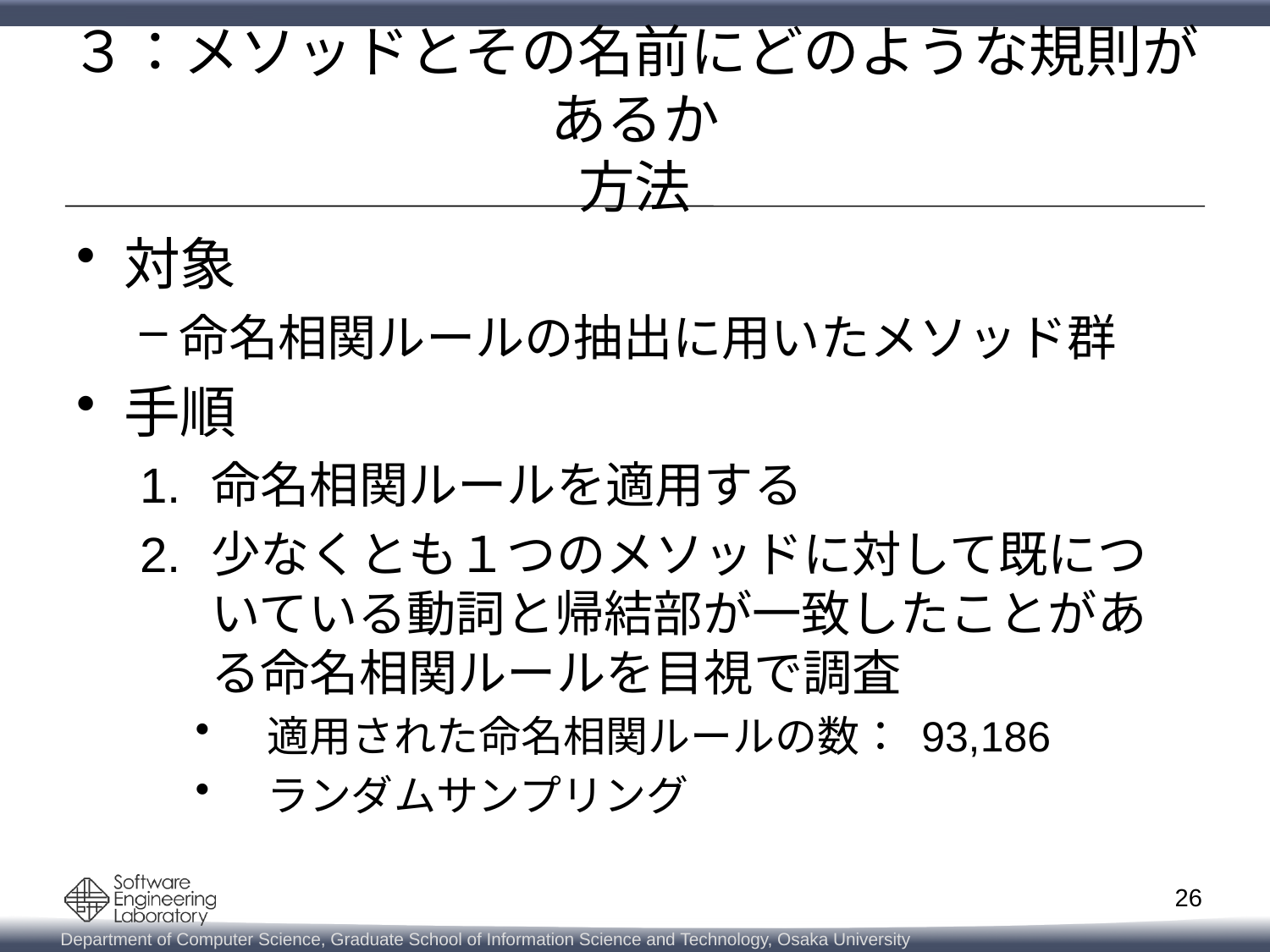

# ３：メソッドとその名前にどのような規則があるか 方法
対象
命名相関ルールの抽出に用いたメソッド群
手順
命名相関ルールを適用する
少なくとも１つのメソッドに対して既についている動詞と帰結部が一致したことがある命名相関ルールを目視で調査
適用された命名相関ルールの数： 93,186
ランダムサンプリング

26